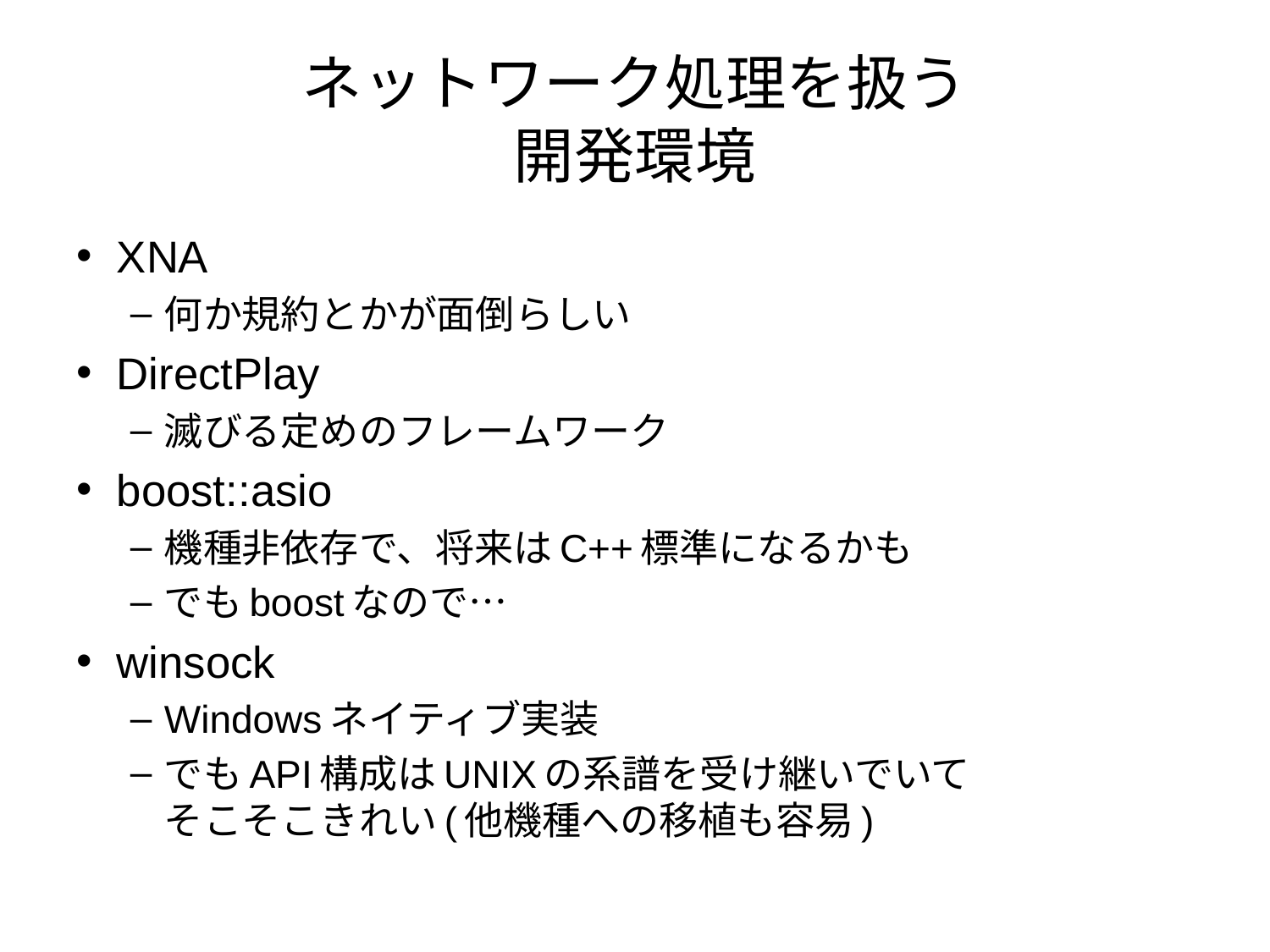

# ネットワーク処理を扱う 開発環境
XNA
何か規約とかが面倒らしい
DirectPlay
滅びる定めのフレームワーク
boost::asio
機種非依存で、将来はC++標準になるかも
でもboostなので…
winsock
Windowsネイティブ実装
でもAPI構成はUNIXの系譜を受け継いでいて
そこそこきれい(他機種への移植も容易)